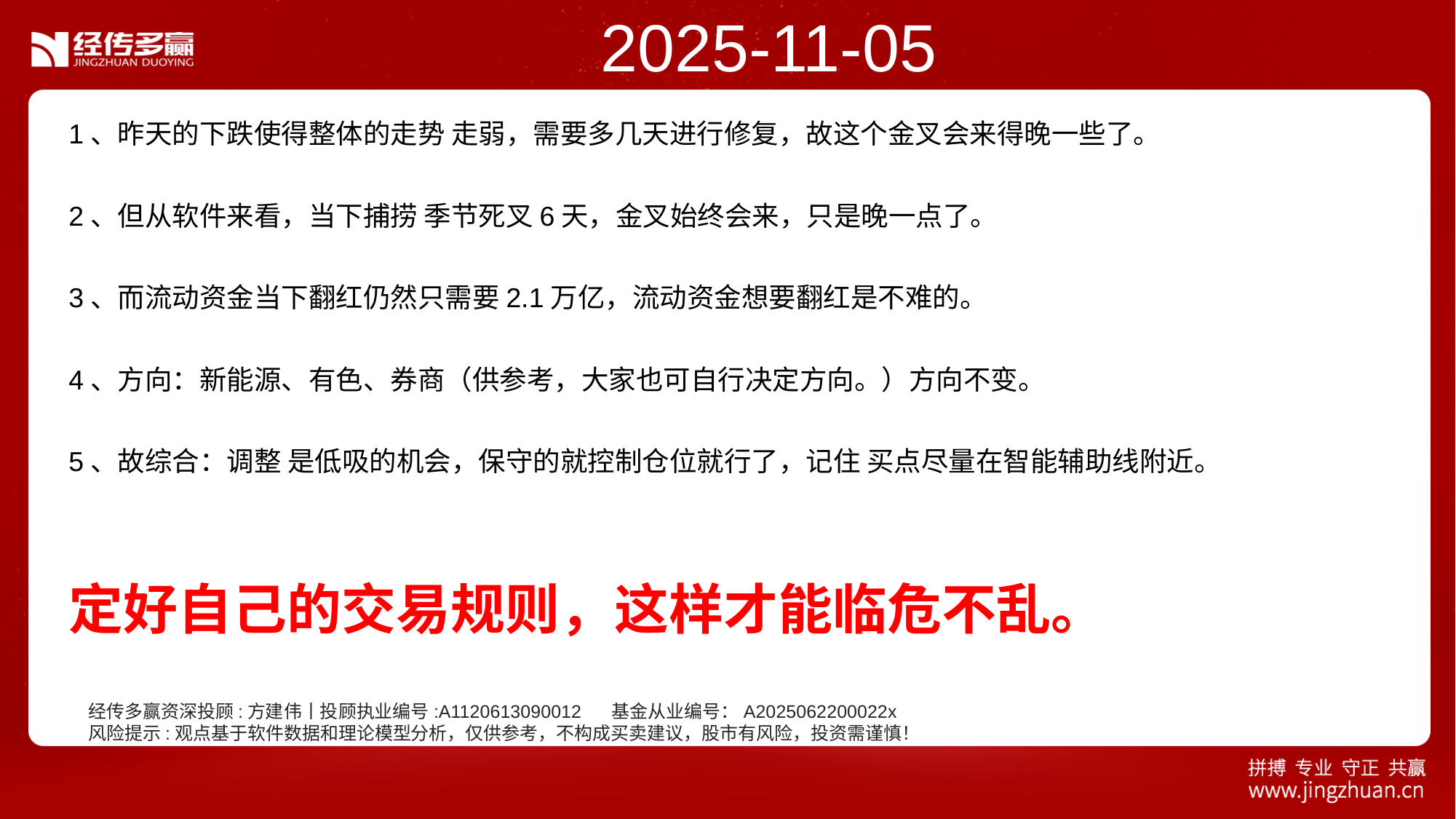

2025-11-05
1、昨天的下跌使得整体的走势 走弱，需要多几天进行修复，故这个金叉会来得晚一些了。

2、但从软件来看，当下捕捞 季节死叉6天，金叉始终会来，只是晚一点了。

3、而流动资金当下翻红仍然只需要2.1万亿，流动资金想要翻红是不难的。

4、方向：新能源、有色、券商（供参考，大家也可自行决定方向。）方向不变。

5、故综合：调整 是低吸的机会，保守的就控制仓位就行了，记住 买点尽量在智能辅助线附近。

定好自己的交易规则，这样才能临危不乱。